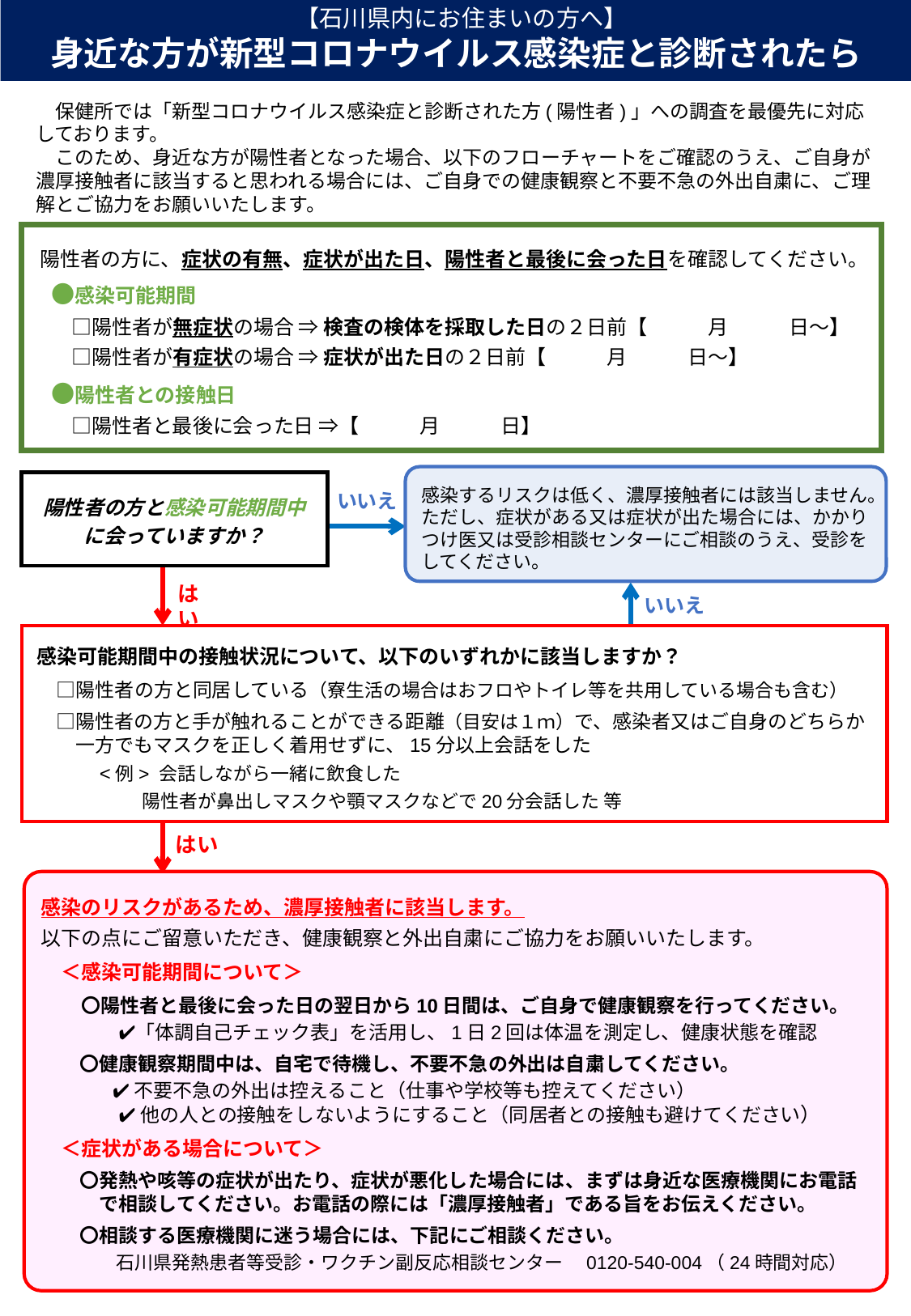

【石川県内にお住まいの方へ】
身近な方が新型コロナウイルス感染症と診断されたら
　保健所では「新型コロナウイルス感染症と診断された方(陽性者)」への調査を最優先に対応しております。
　このため、身近な方が陽性者となった場合、以下のフローチャートをご確認のうえ、ご自身が濃厚接触者に該当すると思われる場合には、ご自身での健康観察と不要不急の外出自粛に、ご理解とご協力をお願いいたします。

 陽性者の方に、症状の有無、症状が出た日、陽性者と最後に会った日を確認してください。
　●感染可能期間
　　□陽性者が無症状の場合 ⇒ 検査の検体を採取した日の２日前【　　　月　　　日～】
　　□陽性者が有症状の場合 ⇒ 症状が出た日の２日前【　　　月　　　日～】
　●陽性者との接触日
　　□陽性者と最後に会った日 ⇒【　　　月　　　日】
感染するリスクは低く、濃厚接触者には該当しません。
ただし、症状がある又は症状が出た場合には、かかりつけ医又は受診相談センターにご相談のうえ、受診をしてください。
陽性者の方と感染可能期間中
に会っていますか？
いいえ
はい
いいえ
感染可能期間中の接触状況について、以下のいずれかに該当しますか？
　□陽性者の方と同居している（寮生活の場合はおフロやトイレ等を共用している場合も含む）
　□陽性者の方と手が触れることができる距離（目安は１ｍ）で、感染者又はご自身のどちらか
　　一方でもマスクを正しく着用せずに、15分以上会話をした
　　　<例> 会話しながら一緒に飲食した
　　　　　   陽性者が鼻出しマスクや顎マスクなどで20分会話した 等
はい
感染のリスクがあるため、濃厚接触者に該当します。
以下の点にご留意いただき、健康観察と外出自粛にご協力をお願いいたします。
　＜感染可能期間について＞
　　〇陽性者と最後に会った日の翌日から10日間は、ご自身で健康観察を行ってください。
　　　　✔「体調自己チェック表」を活用し、1日2回は体温を測定し、健康状態を確認
　　〇健康観察期間中は、自宅で待機し、不要不急の外出は自粛してください。
　　   　✔ 不要不急の外出は控えること（仕事や学校等も控えてください）
　　　　✔ 他の人との接触をしないようにすること（同居者との接触も避けてください）
　＜症状がある場合について＞
　　〇発熱や咳等の症状が出たり、症状が悪化した場合には、まずは身近な医療機関にお電話
　　　で相談してください。お電話の際には「濃厚接触者」である旨をお伝えください。
　　〇相談する医療機関に迷う場合には、下記にご相談ください。
　　　　石川県発熱患者等受診・ワクチン副反応相談センター　0120-540-004（24時間対応）